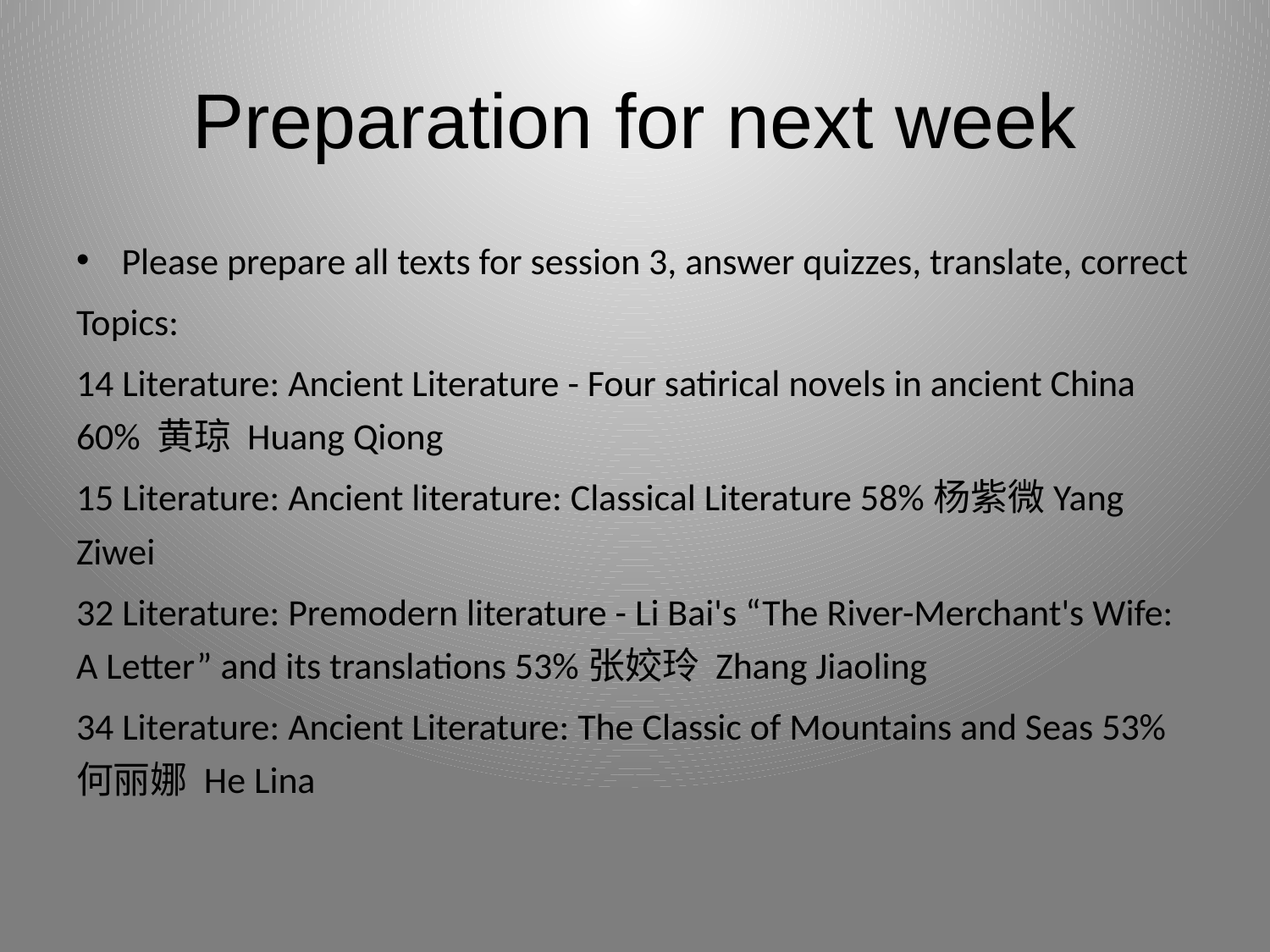

# Preparation for next week
Please prepare all texts for session 3, answer quizzes, translate, correct
Topics:
14 Literature: Ancient Literature - Four satirical novels in ancient China 60% 黄琼 Huang Qiong
15 Literature: Ancient literature: Classical Literature 58%杨紫微Yang Ziwei
32 Literature: Premodern literature - Li Bai's “The River-Merchant's Wife: A Letter” and its translations 53%张姣玲 Zhang Jiaoling
34 Literature: Ancient Literature: The Classic of Mountains and Seas 53% 何丽娜 He Lina